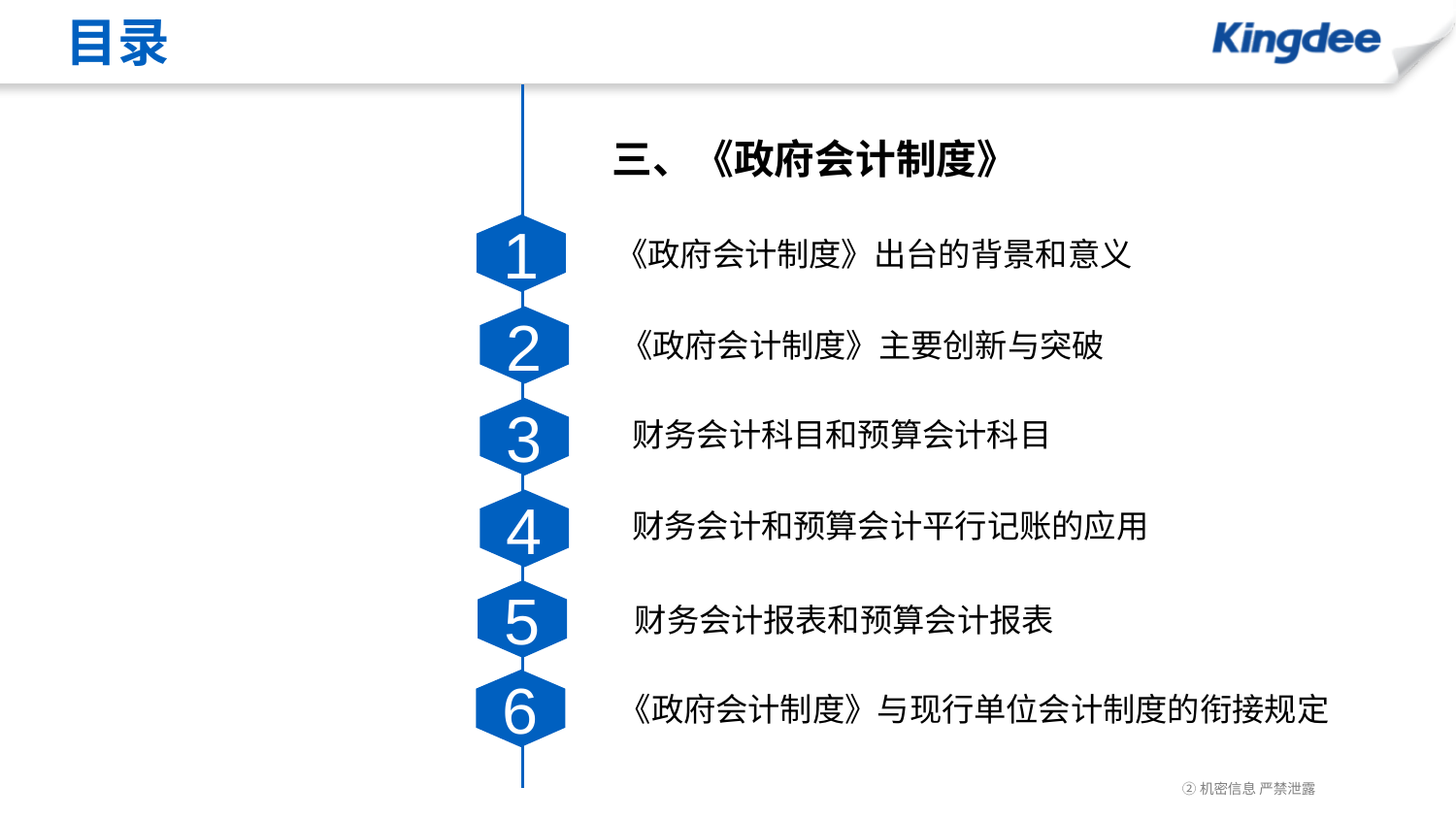

# 目录
三、《政府会计制度》
1
《政府会计制度》出台的背景和意义
2
《政府会计制度》主要创新与突破
3
 财务会计科目和预算会计科目
4
 财务会计和预算会计平行记账的应用
5
财务会计报表和预算会计报表
6
《政府会计制度》与现行单位会计制度的衔接规定